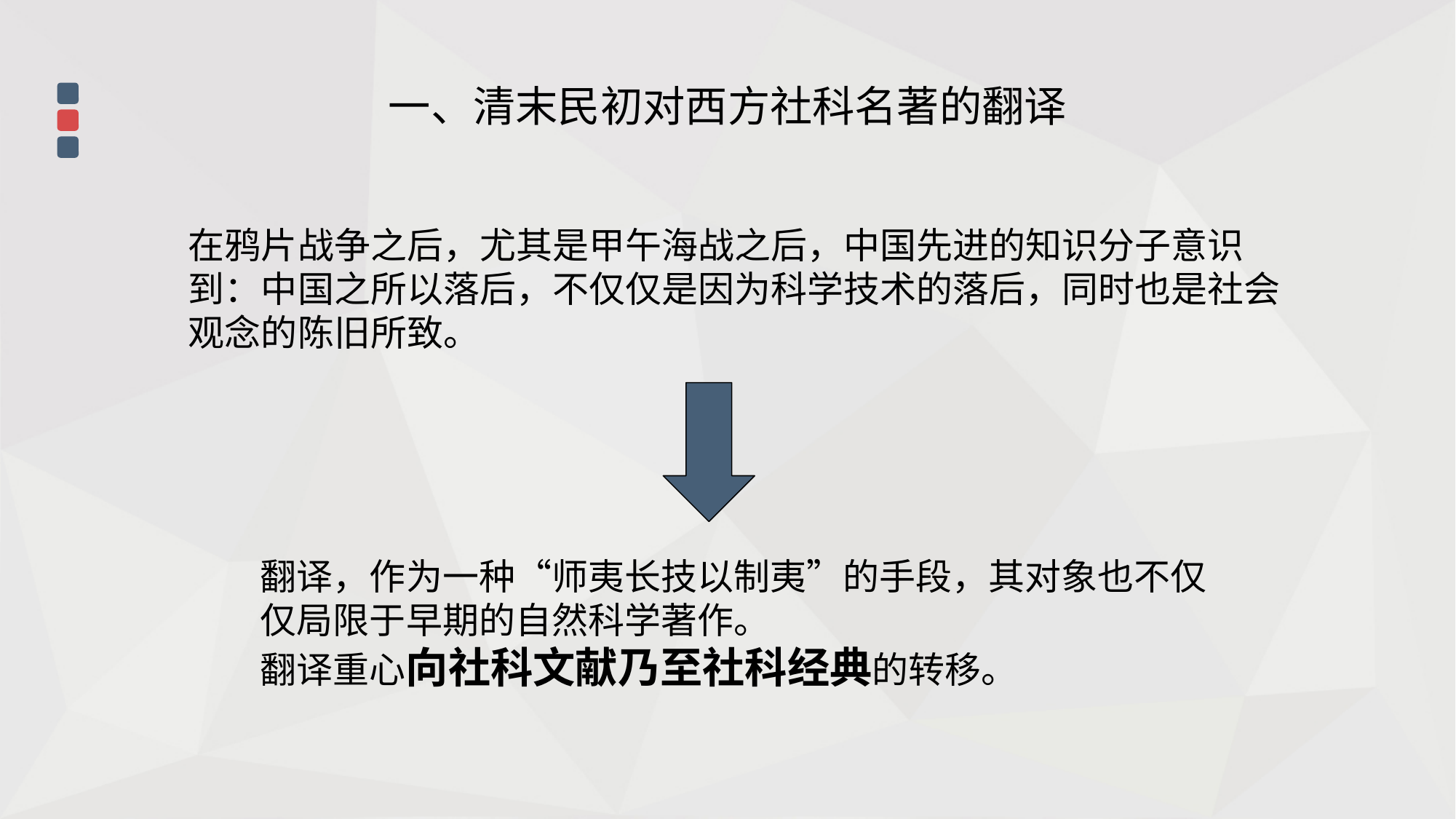

一、清末民初对西方社科名著的翻译
在鸦片战争之后，尤其是甲午海战之后，中国先进的知识分子意识到：中国之所以落后，不仅仅是因为科学技术的落后，同时也是社会观念的陈旧所致。

翻译，作为一种“师夷长技以制夷”的手段，其对象也不仅仅局限于早期的自然科学著作。
翻译重心向社科文献乃至社科经典的转移。